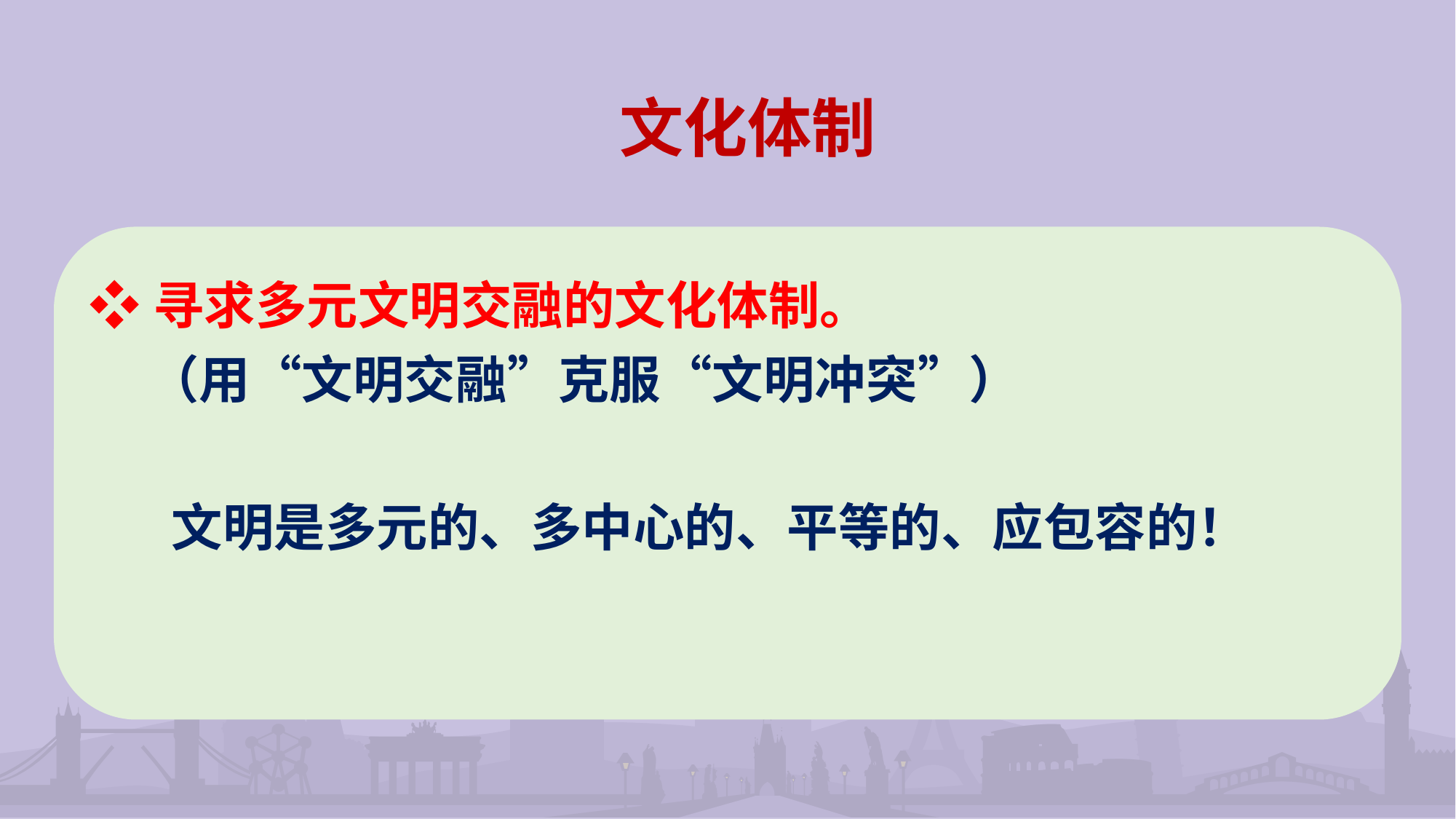

文化体制
❖寻求多元文明交融的文化体制。
    （用“文明交融”克服“文明冲突”）

      文明是多元的、多中心的、平等的、应包容的！